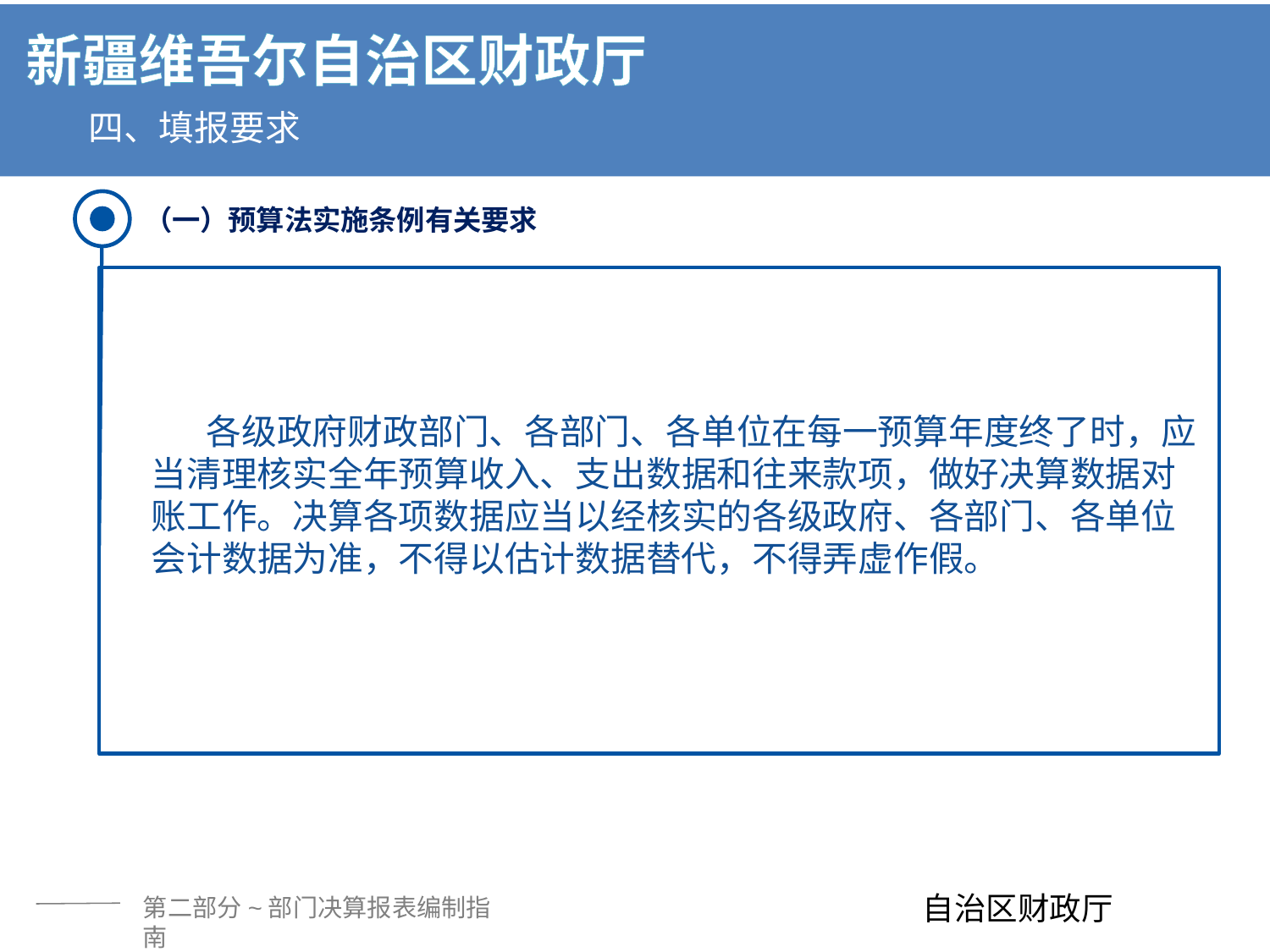

四、填报要求

（一）预算法实施条例有关要求
           各级政府财政部门、各部门、各单位在每一预算年度终了时，应当清理核实全年预算收入、支出数据和往来款项，做好决算数据对账工作。决算各项数据应当以经核实的各级政府、各部门、各单位会计数据为准，不得以估计数据替代，不得弄虚作假。

第二部分~部门决算报表编制指南
20